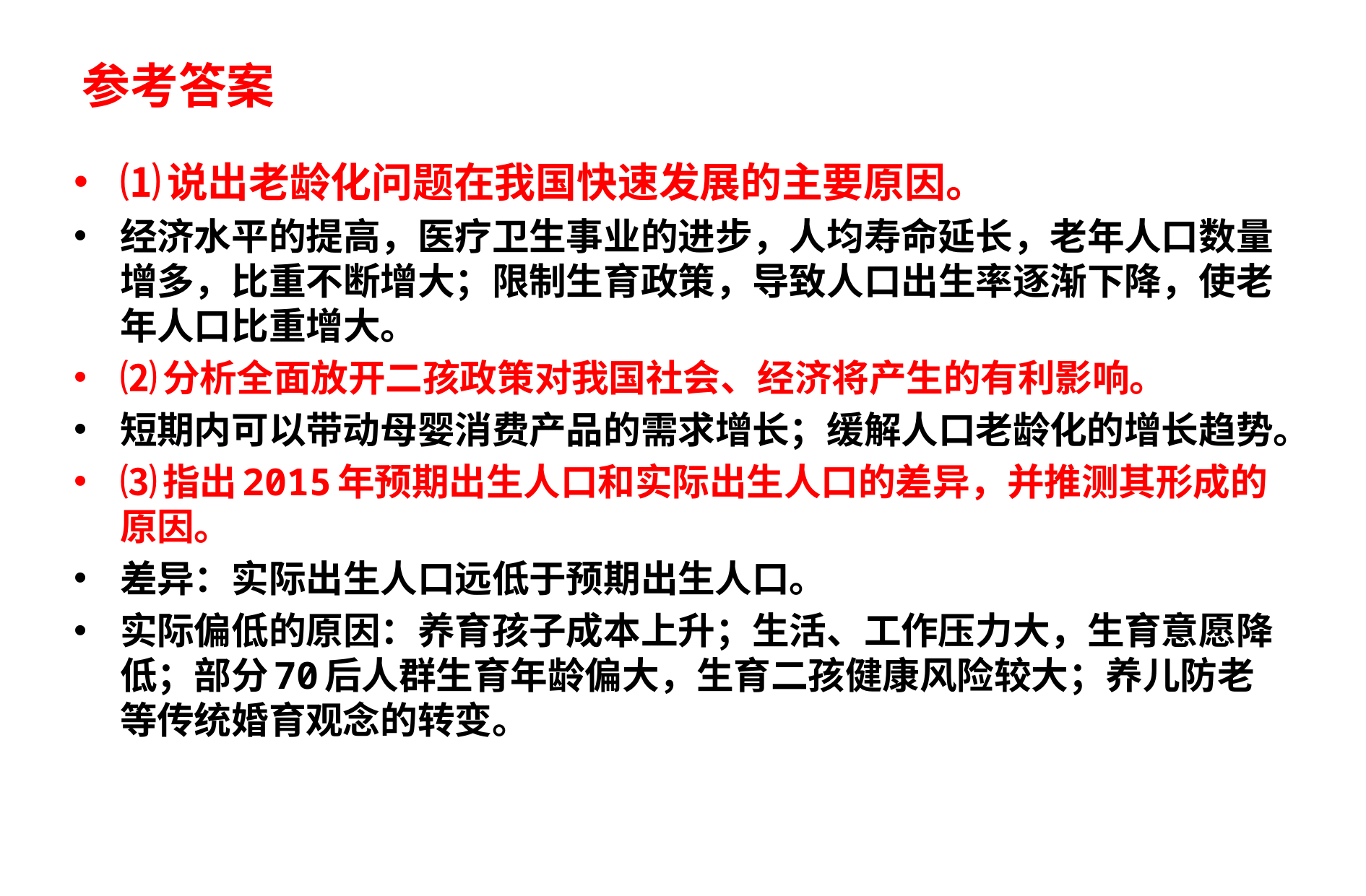

# 参考答案
⑴说出老龄化问题在我国快速发展的主要原因。
经济水平的提高，医疗卫生事业的进步，人均寿命延长，老年人口数量增多，比重不断增大；限制生育政策，导致人口出生率逐渐下降，使老年人口比重增大。
⑵分析全面放开二孩政策对我国社会、经济将产生的有利影响。
短期内可以带动母婴消费产品的需求增长；缓解人口老龄化的增长趋势。
⑶指出2015年预期出生人口和实际出生人口的差异，并推测其形成的原因。
差异：实际出生人口远低于预期出生人口。
实际偏低的原因：养育孩子成本上升；生活、工作压力大，生育意愿降低；部分70后人群生育年龄偏大，生育二孩健康风险较大；养儿防老等传统婚育观念的转变。